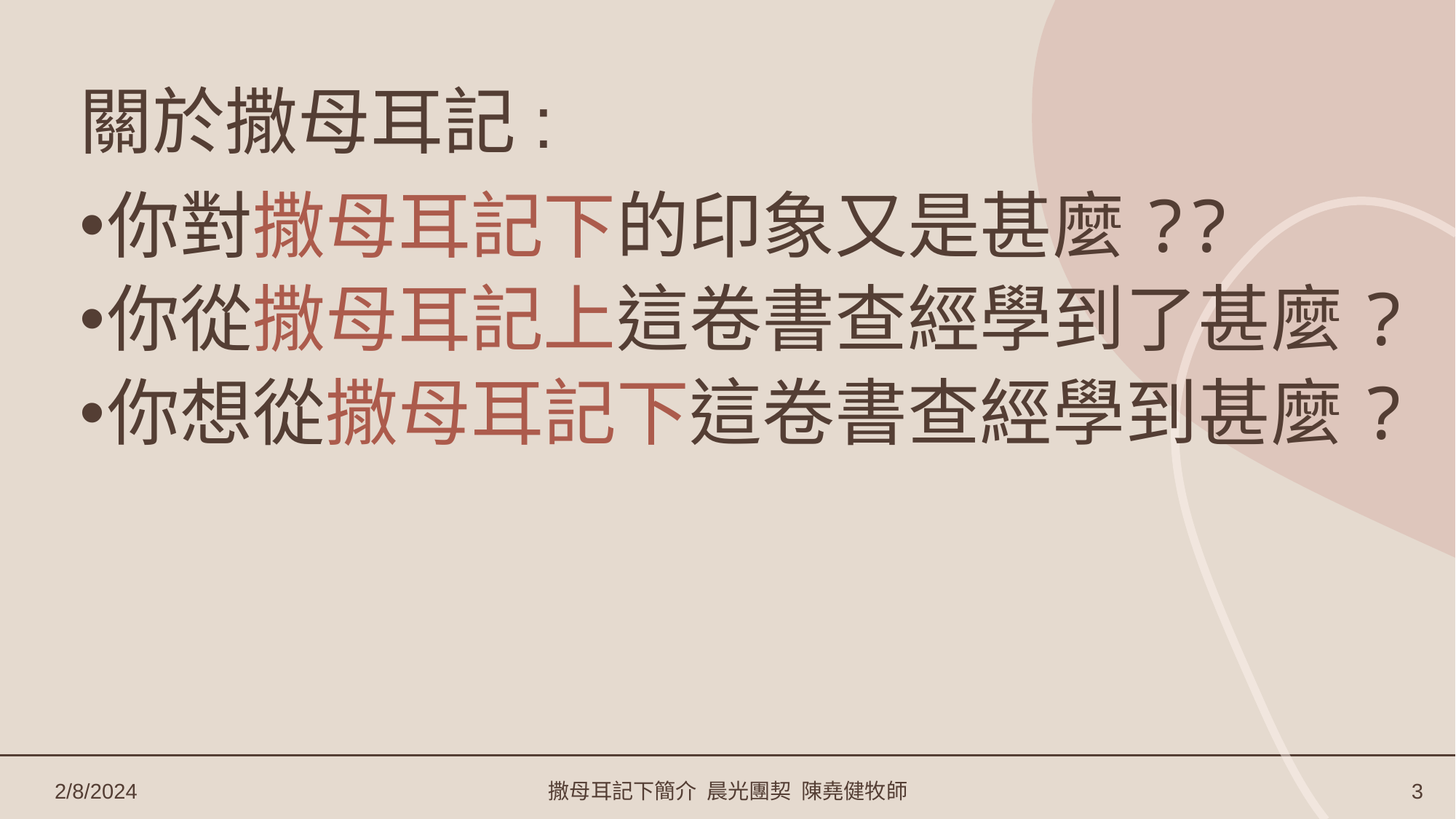

# 關於撒母耳記:
你對撒母耳記下的印象又是甚麼??
你從撒母耳記上這卷書查經學到了甚麼?
你想從撒母耳記下這卷書查經學到甚麼?
2/8/2024
撒母耳記下簡介  晨光團契  陳堯健牧師
3